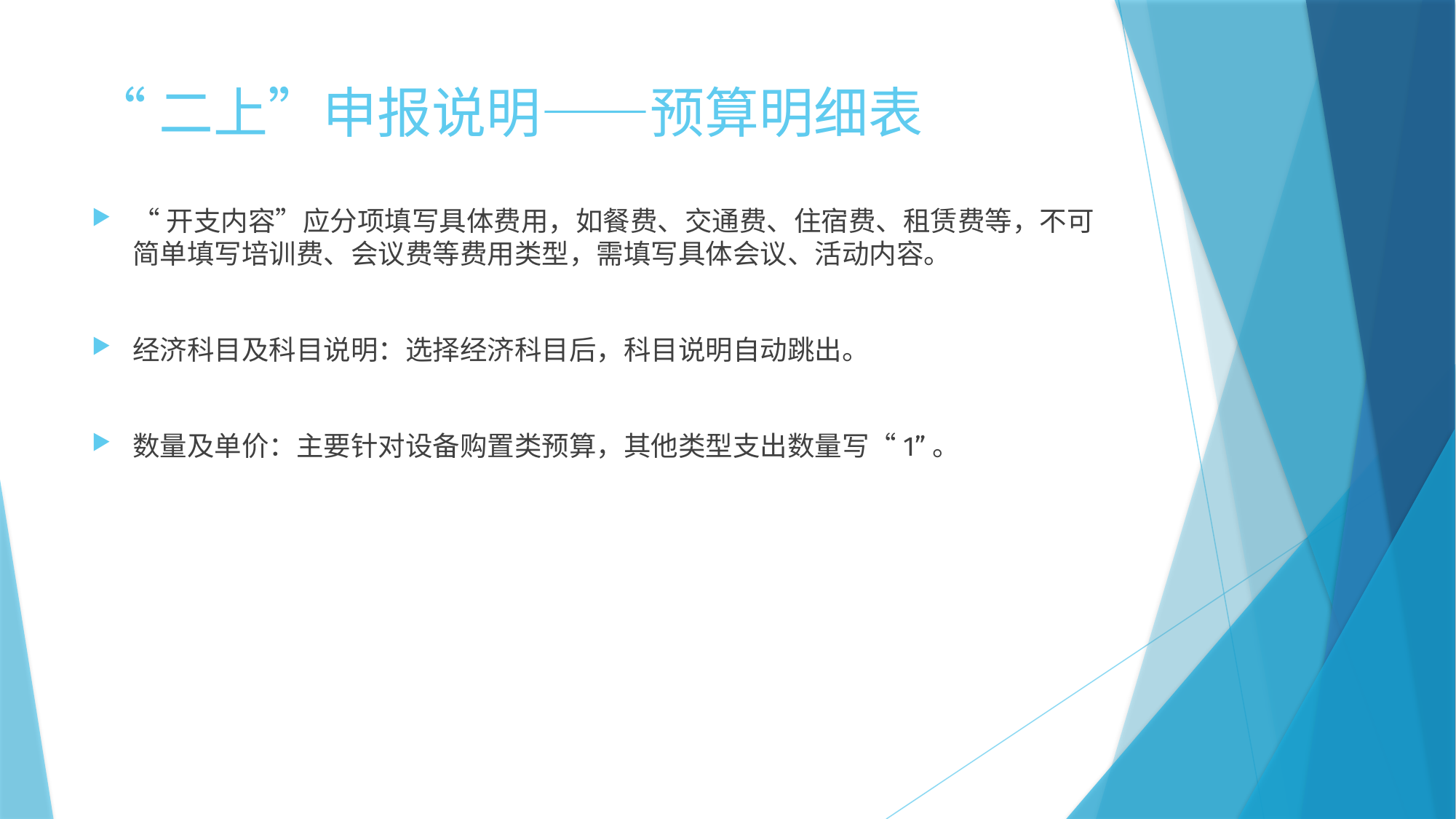

# “二上”申报说明——预算明细表
“开支内容”应分项填写具体费用，如餐费、交通费、住宿费、租赁费等，不可简单填写培训费、会议费等费用类型，需填写具体会议、活动内容。

经济科目及科目说明：选择经济科目后，科目说明自动跳出。

数量及单价：主要针对设备购置类预算，其他类型支出数量写“1”。